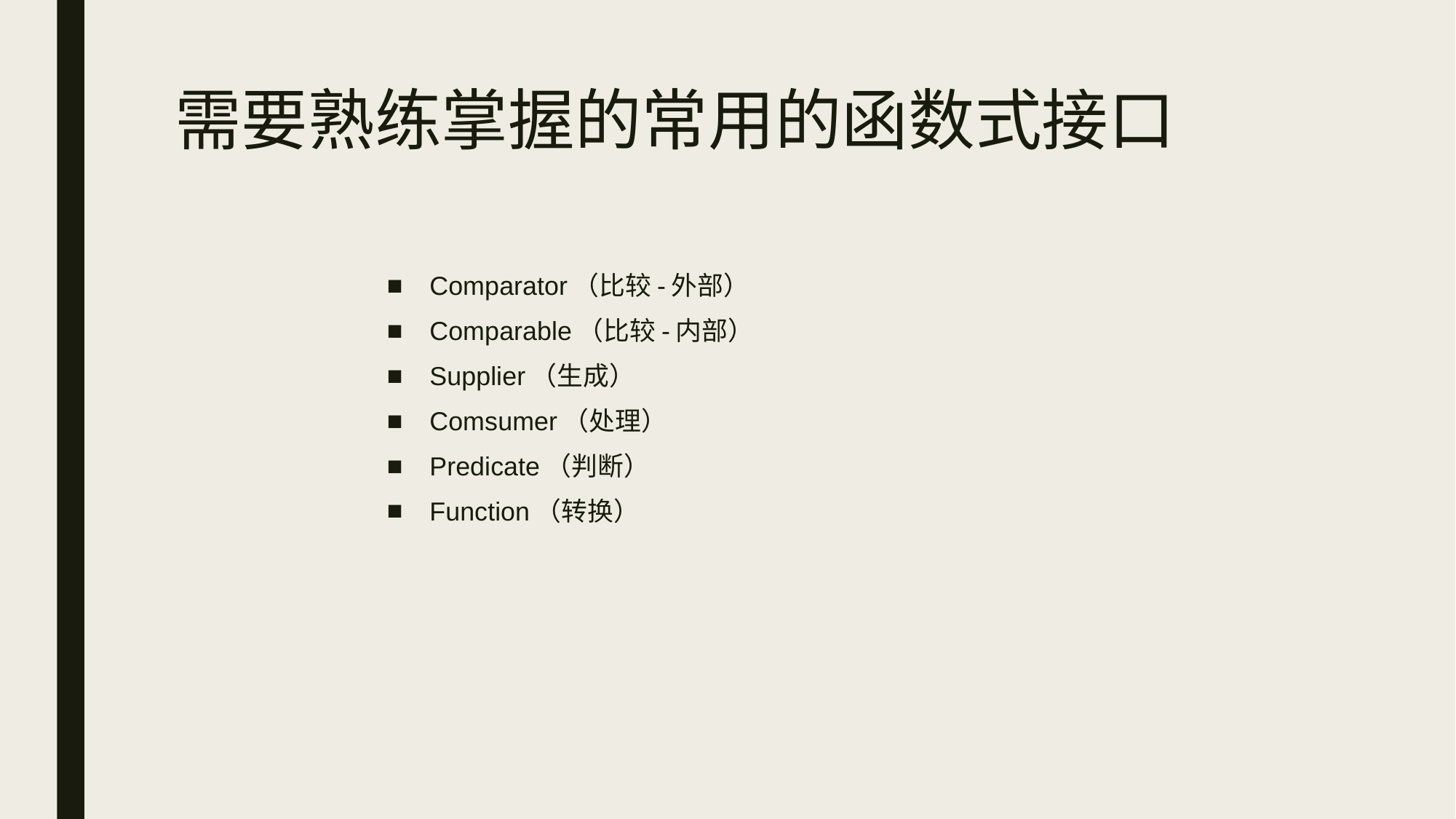

# 需要熟练掌握的常用的函数式接口
Comparator（比较-外部）
Comparable（比较-内部）
Supplier（生成）
Comsumer（处理）
Predicate（判断）
Function（转换）